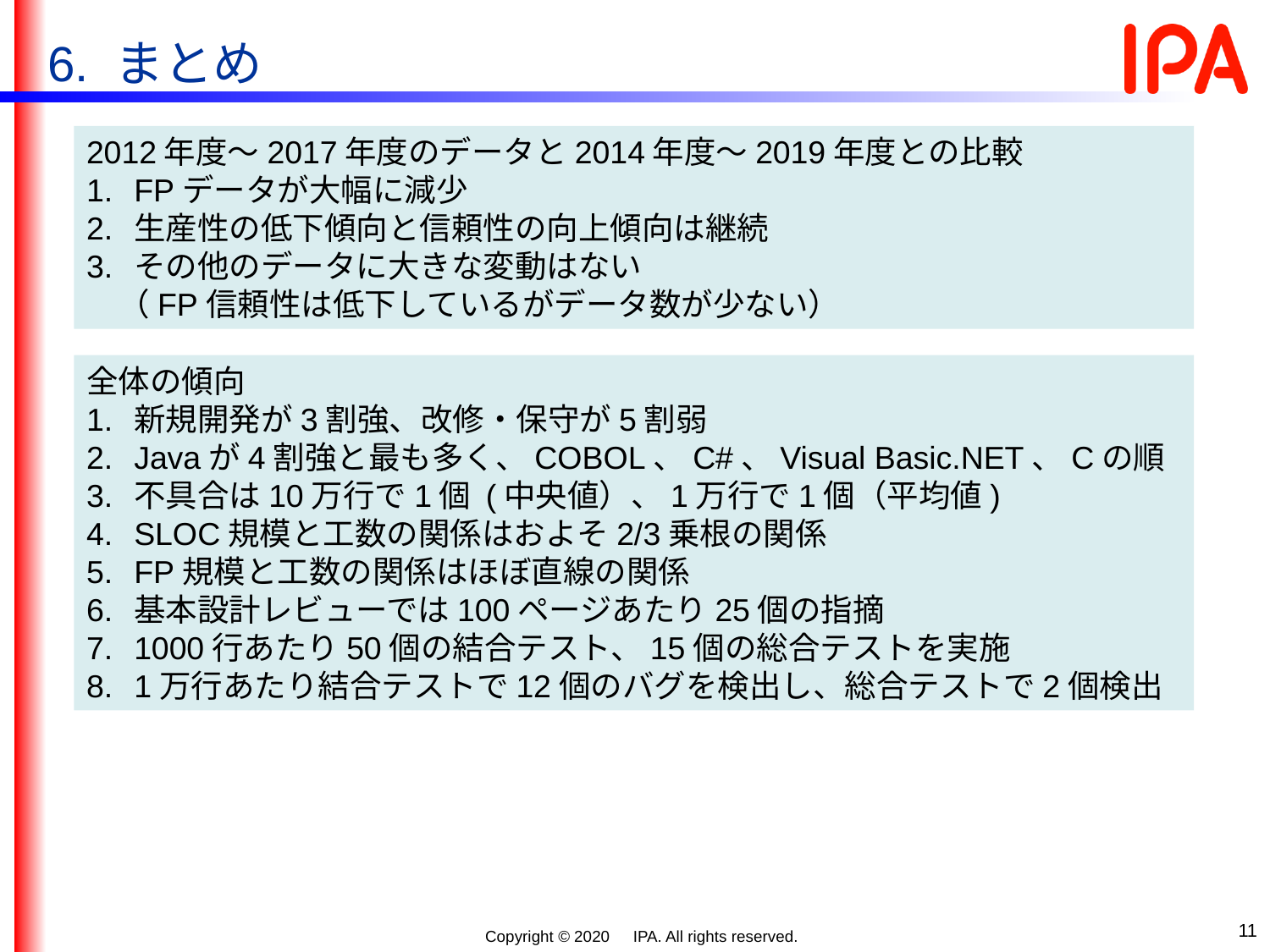

6. まとめ
2012年度～2017年度のデータと2014年度～2019年度との比較
FPデータが大幅に減少
生産性の低下傾向と信頼性の向上傾向は継続
その他のデータに大きな変動はない
　（FP信頼性は低下しているがデータ数が少ない）
全体の傾向
新規開発が3割強、改修・保守が5割弱
Javaが4割強と最も多く、COBOL、C#、Visual Basic.NET、Cの順
不具合は10万行で1個 (中央値）、1万行で1個（平均値)
SLOC規模と工数の関係はおよそ2/3乗根の関係
FP規模と工数の関係はほぼ直線の関係
基本設計レビューでは100ページあたり25個の指摘
1000行あたり50個の結合テスト、15個の総合テストを実施
1万行あたり結合テストで12個のバグを検出し、総合テストで2個検出
11